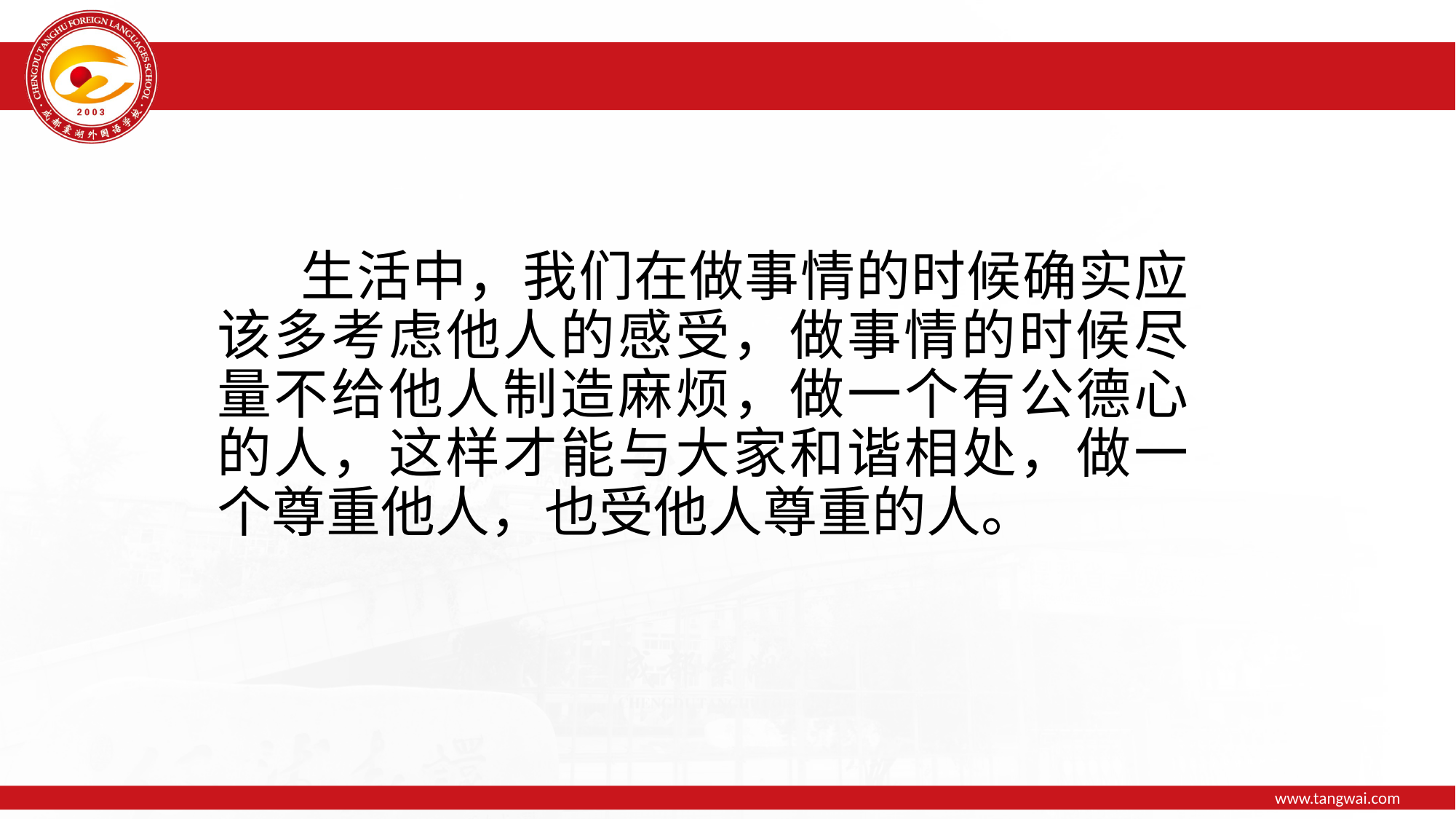

生活中，我们在做事情的时候确实应该多考虑他人的感受，做事情的时候尽量不给他人制造麻烦，做一个有公德心的人，这样才能与大家和谐相处，做一个尊重他人，也受他人尊重的人。